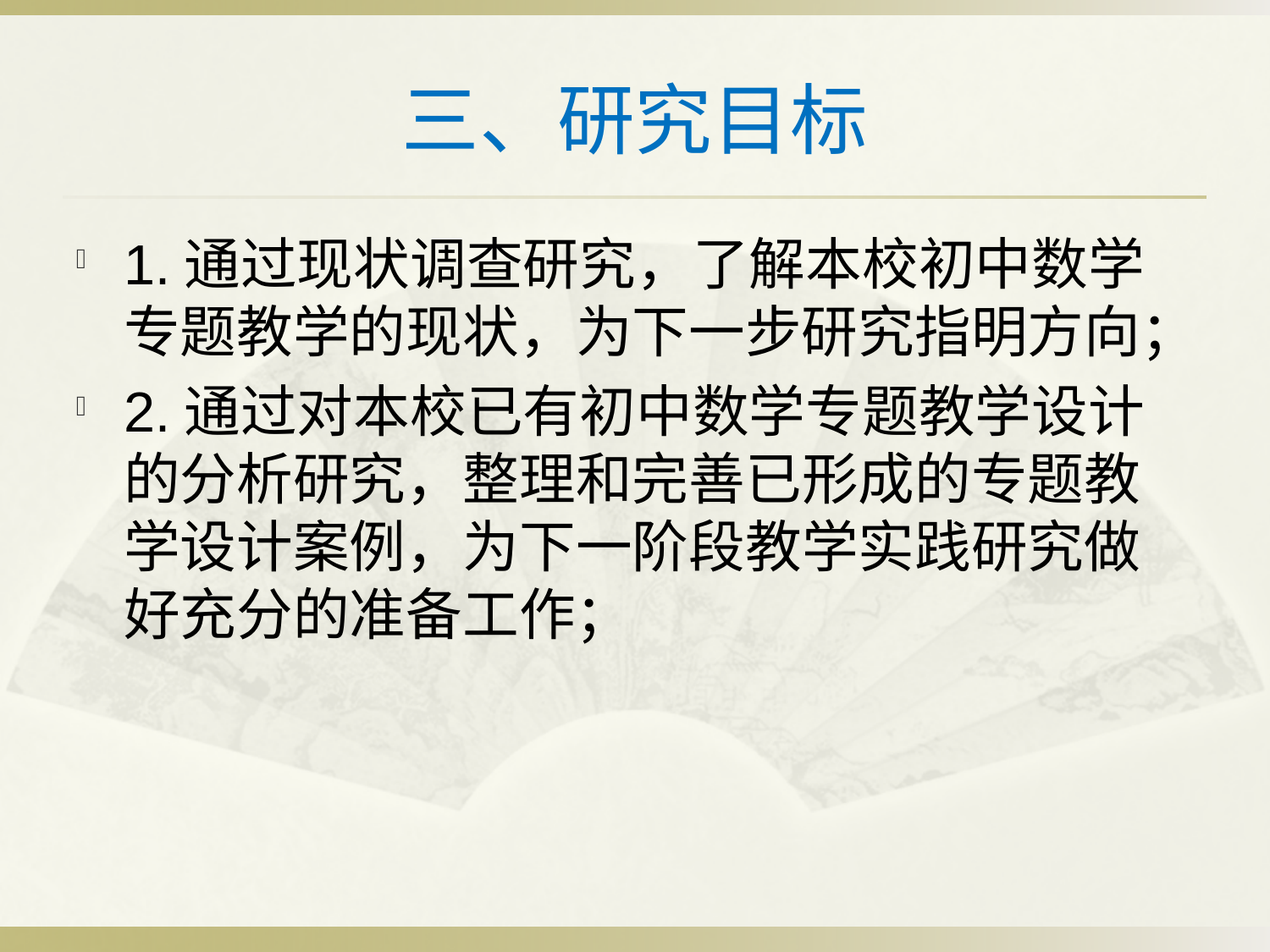

# 三、研究目标
1.通过现状调查研究，了解本校初中数学专题教学的现状，为下一步研究指明方向；
2.通过对本校已有初中数学专题教学设计的分析研究，整理和完善已形成的专题教学设计案例，为下一阶段教学实践研究做好充分的准备工作；